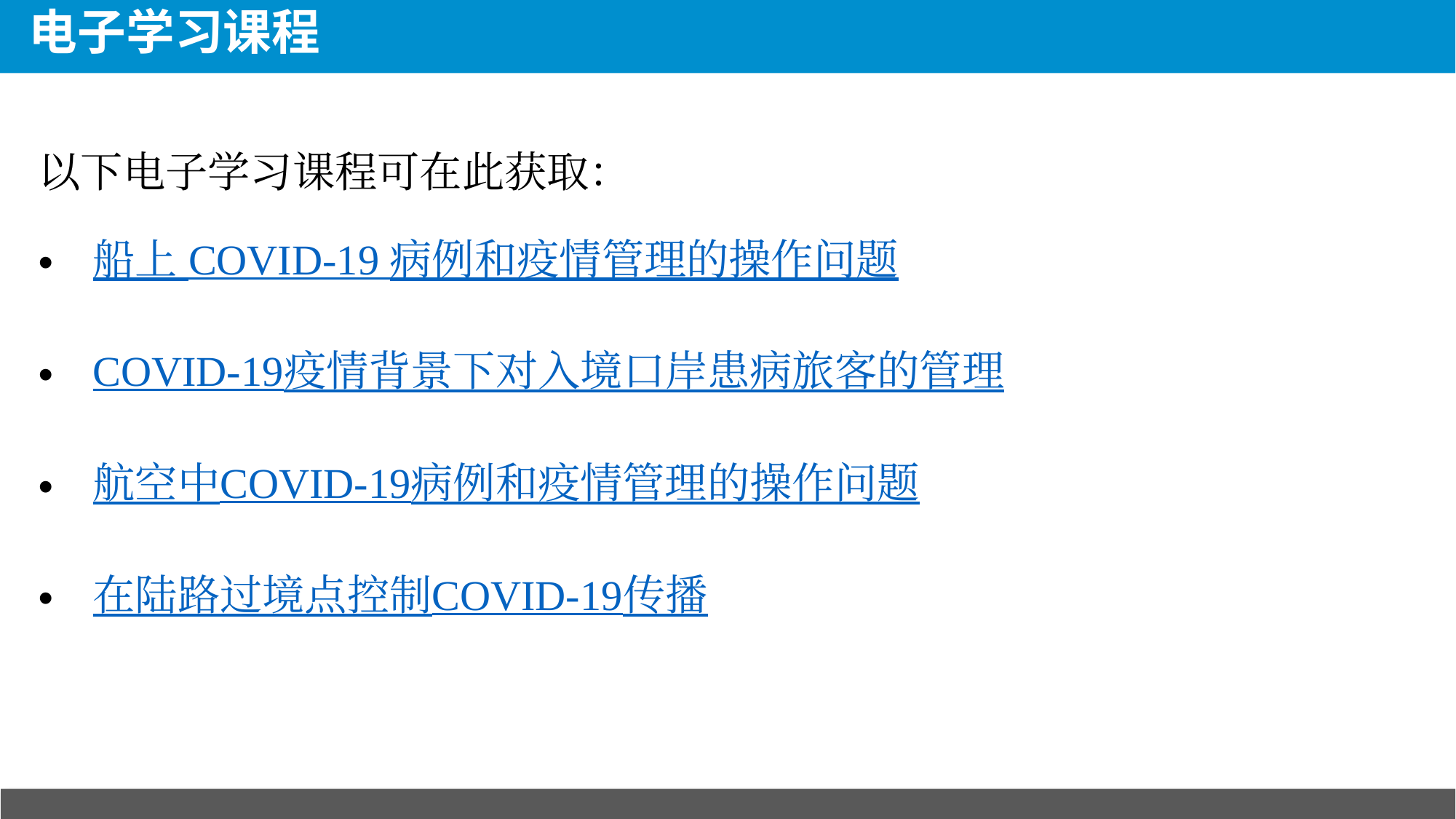

# 电子学习课程
以下电子学习课程可在此获取：
船上 COVID-19 病例和疫情管理的操作问题

COVID-19疫情背景下对入境口岸患病旅客的管理

航空中COVID-19病例和疫情管理的操作问题

在陆路过境点控制COVID-19传播